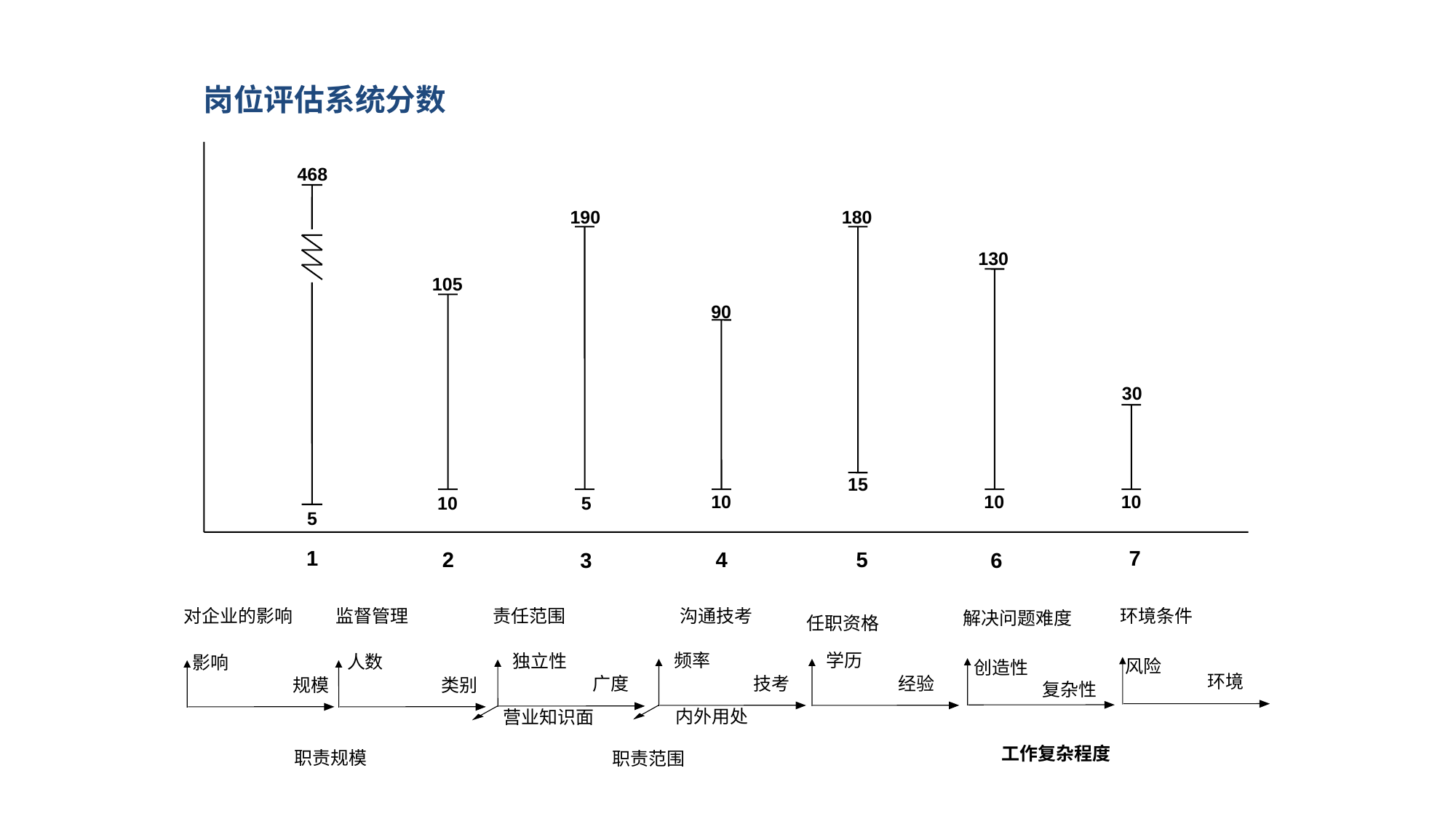

岗位评估系统分数

468

190
180

130
105

90

30

15
10
10
10
10
5
5

1
7
2
4
5
6
3

任职资格

对企业的影响
监督管理
沟通技考
环境条件
责任范围
解决问题难度
频率

技考

内外用处

学历

经验

独立性

广度

营业知识面

人数

 风险
环境

创造性
复杂性

影响

规模

类别

职责规模
工作复杂程度
职责范围